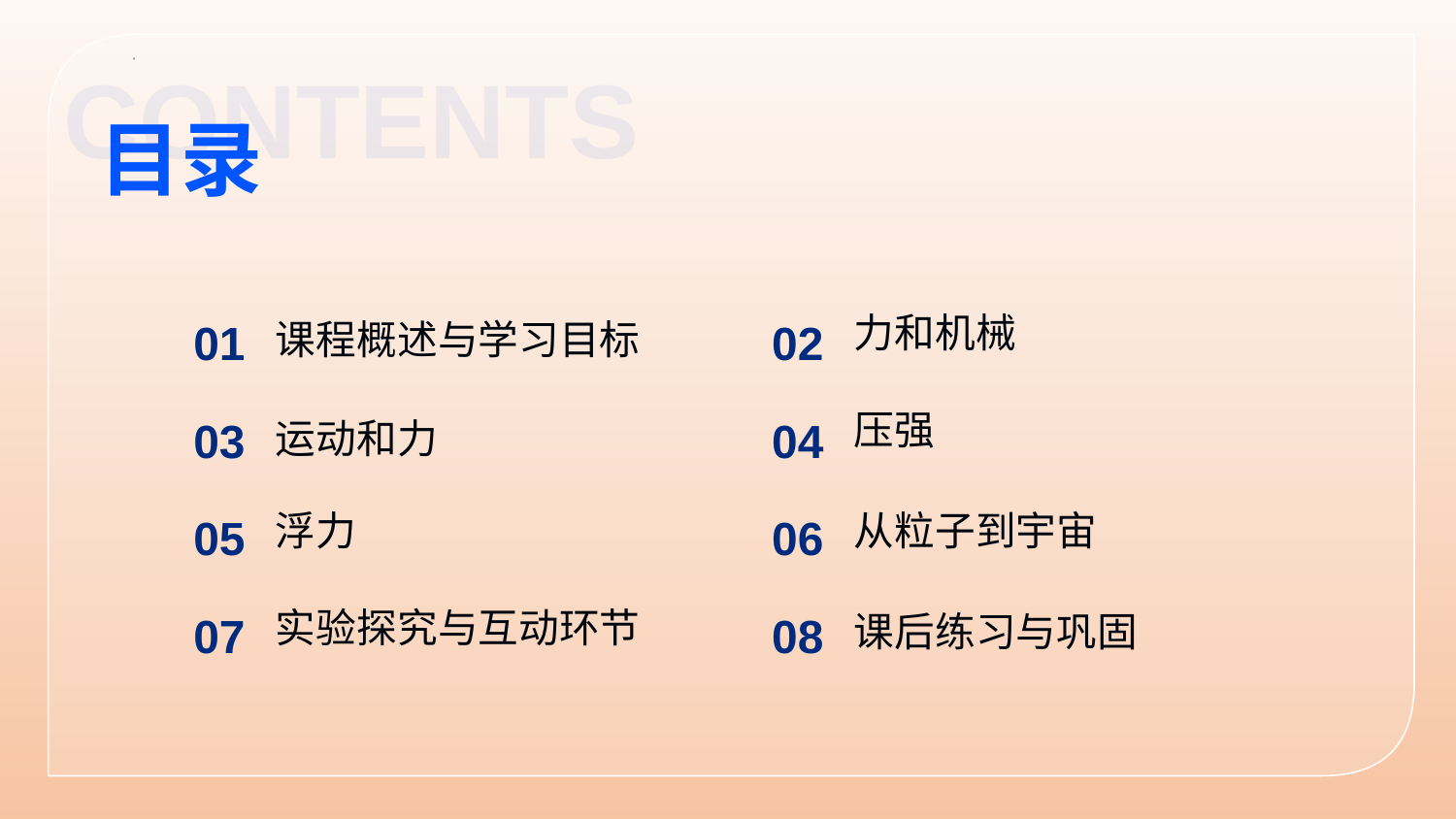

CONTENTS

目录
力和机械
01
02
课程概述与学习目标
压强
03
04
运动和力
浮力
从粒子到宇宙
05
06
实验探究与互动环节
08
07
课后练习与巩固